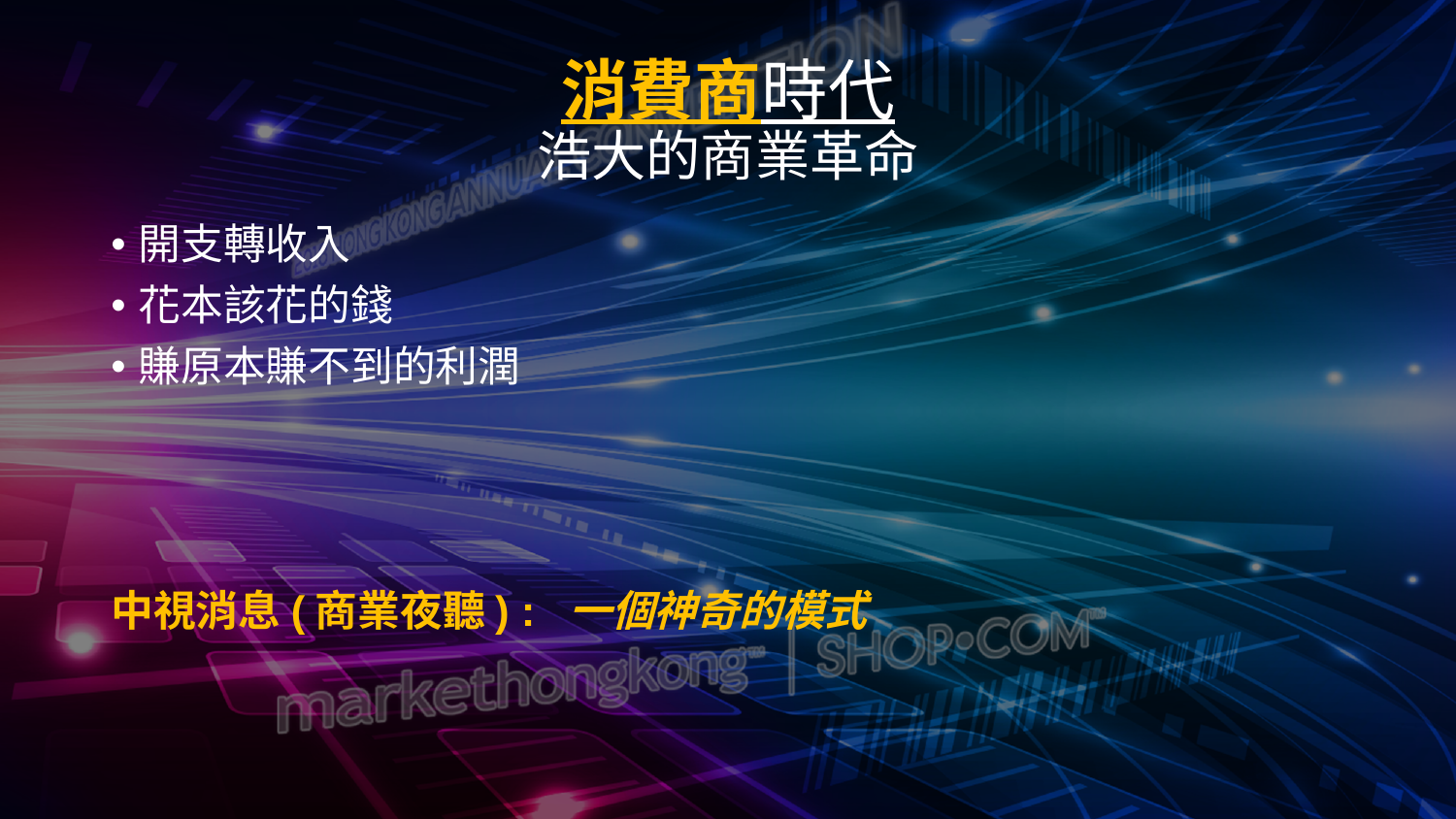

# 消費商時代 浩大的商業革命
開支轉收入
花本該花的錢
賺原本賺不到的利潤

中視消息(商業夜聽) :  一個神奇的模式